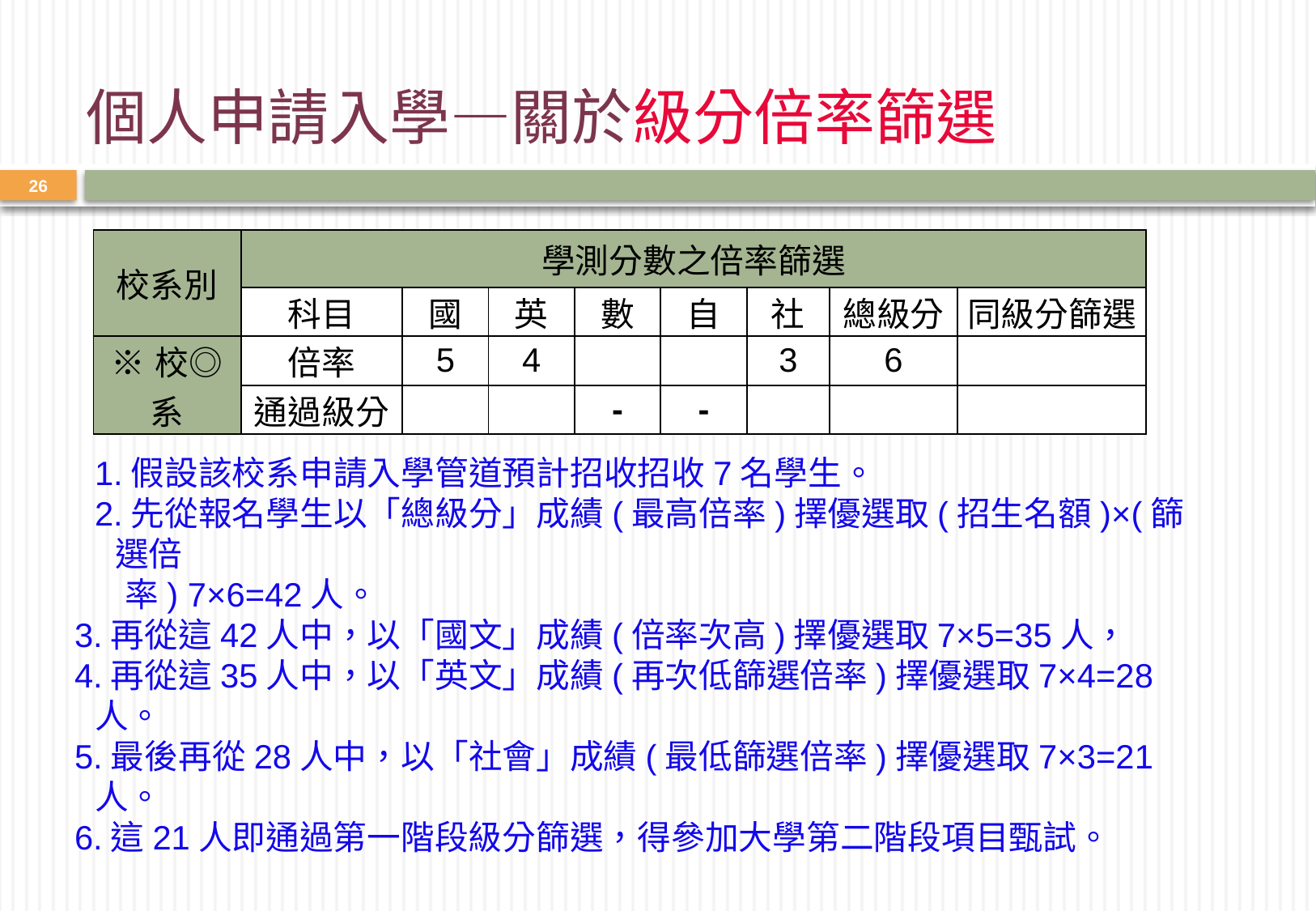

個人申請入學—關於級分倍率篩選
26
| 校系別 | 學測分數之倍率篩選 |  |  |  |  |  |  |  |
| --- | --- | --- | --- | --- | --- | --- | --- | --- |
|  | 科目 | 國 | 英 | 數 | 自 | 社 | 總級分 | 同級分篩選 |
| ※校◎系 | 倍率 | 5 | 4 |  |  | 3 | 6 |  |
|  | 通過級分 |  |  | - | - |  |  |  |
1.假設該校系申請入學管道預計招收招收7名學生。
2.先從報名學生以「總級分」成績(最高倍率)擇優選取(招生名額)×(篩選倍
   率) 7×6=42人。
3.再從這42人中，以「國文」成績(倍率次高)擇優選取7×5=35人，
4.再從這35人中，以「英文」成績(再次低篩選倍率)擇優選取7×4=28人。
5.最後再從28人中，以「社會」成績(最低篩選倍率)擇優選取7×3=21人。
6.這21人即通過第一階段級分篩選，得參加大學第二階段項目甄試。